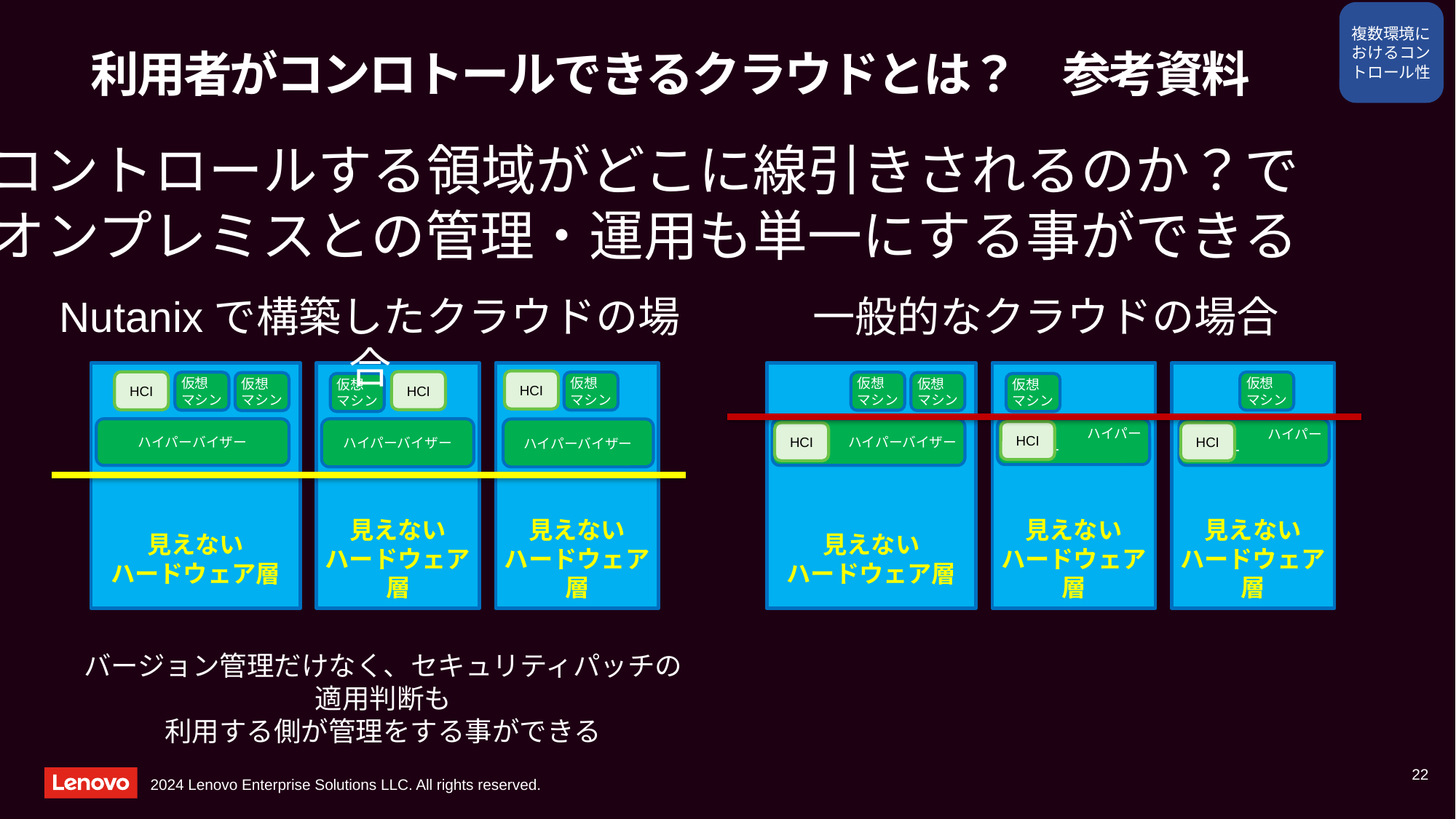

複数環境におけるコントロール性
# 利用者がコンロトールできるクラウドとは？　参考資料
コントロールする領域がどこに線引きされるのか？で
オンプレミスとの管理・運用も単一にする事ができる
Nutanixで構築したクラウドの場合
一般的なクラウドの場合
HCI
HCI
HCI
仮想
マシン
仮想
マシン
仮想
マシン
仮想
マシン
仮想
マシン
仮想
マシン
仮想
マシン
仮想
マシン

見えない
ハードウェア層

見えない
ハードウェア層

見えない
ハードウェア層

見えない
ハードウェア層

見えない
ハードウェア層

見えない
ハードウェア層

ハイパーバイザー
　　　　　ハイパーバイザー
　　　　　　ハイパーバイザー
ハイパーバイザー
ハイパーバイザー
　　　　　　ハイパーバイザー
HCI
HCI
HCI
バージョン管理だけなく、セキュリティパッチの適用判断も
利用する側が管理をする事ができる
22